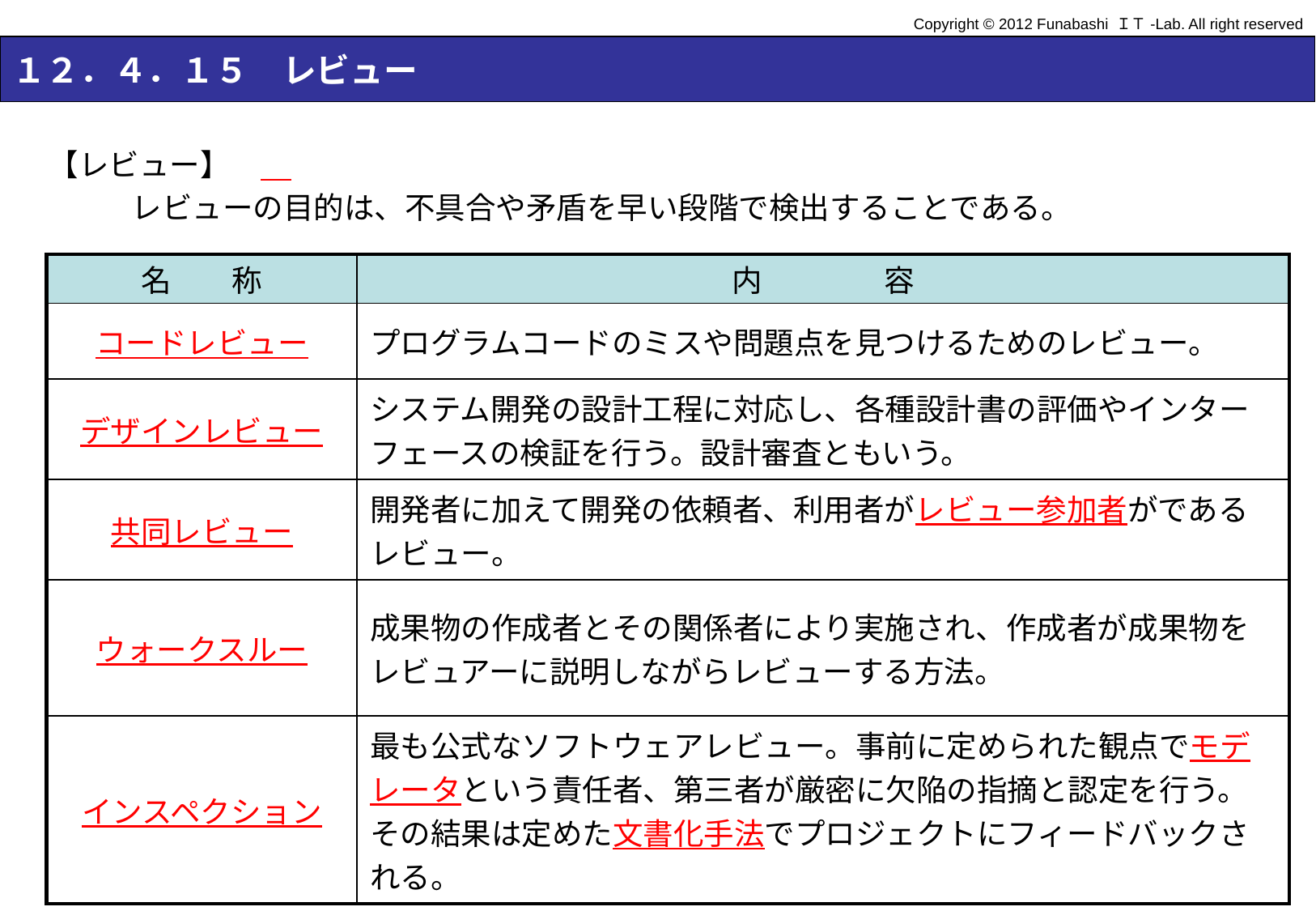

Copyright © 2012 Funabashi ＩＴ-Lab. All right reserved
# １２．４．１５　レビュー
【レビュー】
レビューの目的は、不具合や矛盾を早い段階で検出することである。

| 名　　称 | 内　　　　容 |
| --- | --- |
| コードレビュー | プログラムコードのミスや問題点を見つけるためのレビュー。 |
| デザインレビュー | システム開発の設計工程に対応し、各種設計書の評価やインターフェースの検証を行う。設計審査ともいう。 |
| 共同レビュー | 開発者に加えて開発の依頼者、利用者がレビュー参加者がであるレビュー。 |
| ウォークスルー | 成果物の作成者とその関係者により実施され、作成者が成果物をレビュアーに説明しながらレビューする方法。 |
| インスペクション | 最も公式なソフトウェアレビュー。事前に定められた観点でモデレータという責任者、第三者が厳密に欠陥の指摘と認定を行う。その結果は定めた文書化手法でプロジェクトにフィードバックされる。 |
68